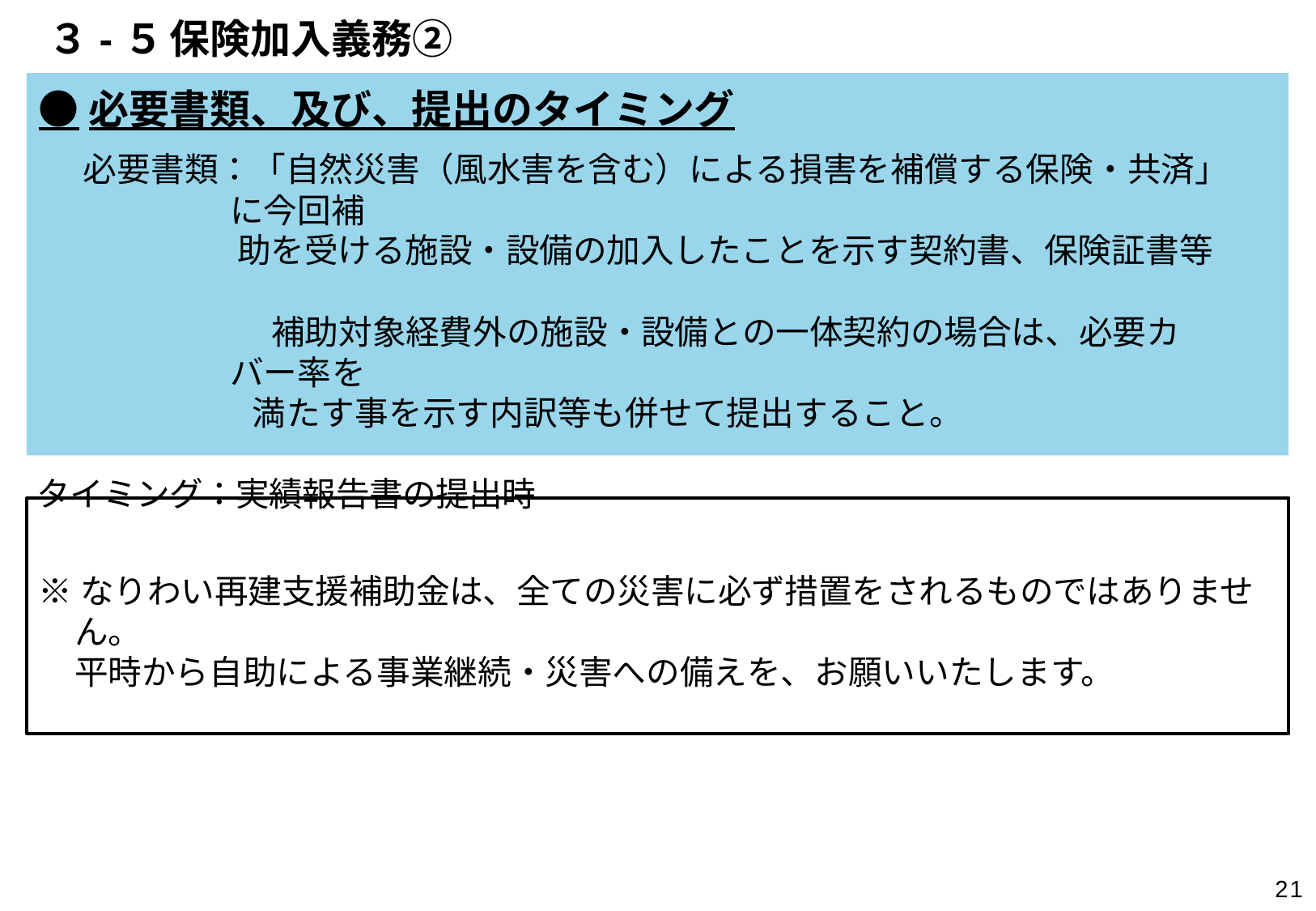

３-５	保険加入義務②
●必要書類、及び、提出のタイミング
必要書類：「自然災害（風水害を含む）による損害を補償する保険・共済」に今回補
 助を受ける施設・設備の加入したことを示す契約書、保険証書等
　 補助対象経費外の施設・設備との一体契約の場合は、必要カバー率を
   満たす事を示す内訳等も併せて提出すること。
タイミング：実績報告書の提出時

※なりわい再建支援補助金は、全ての災害に必ず措置をされるものではありません。
平時から自助による事業継続・災害への備えを、お願いいたします。
21